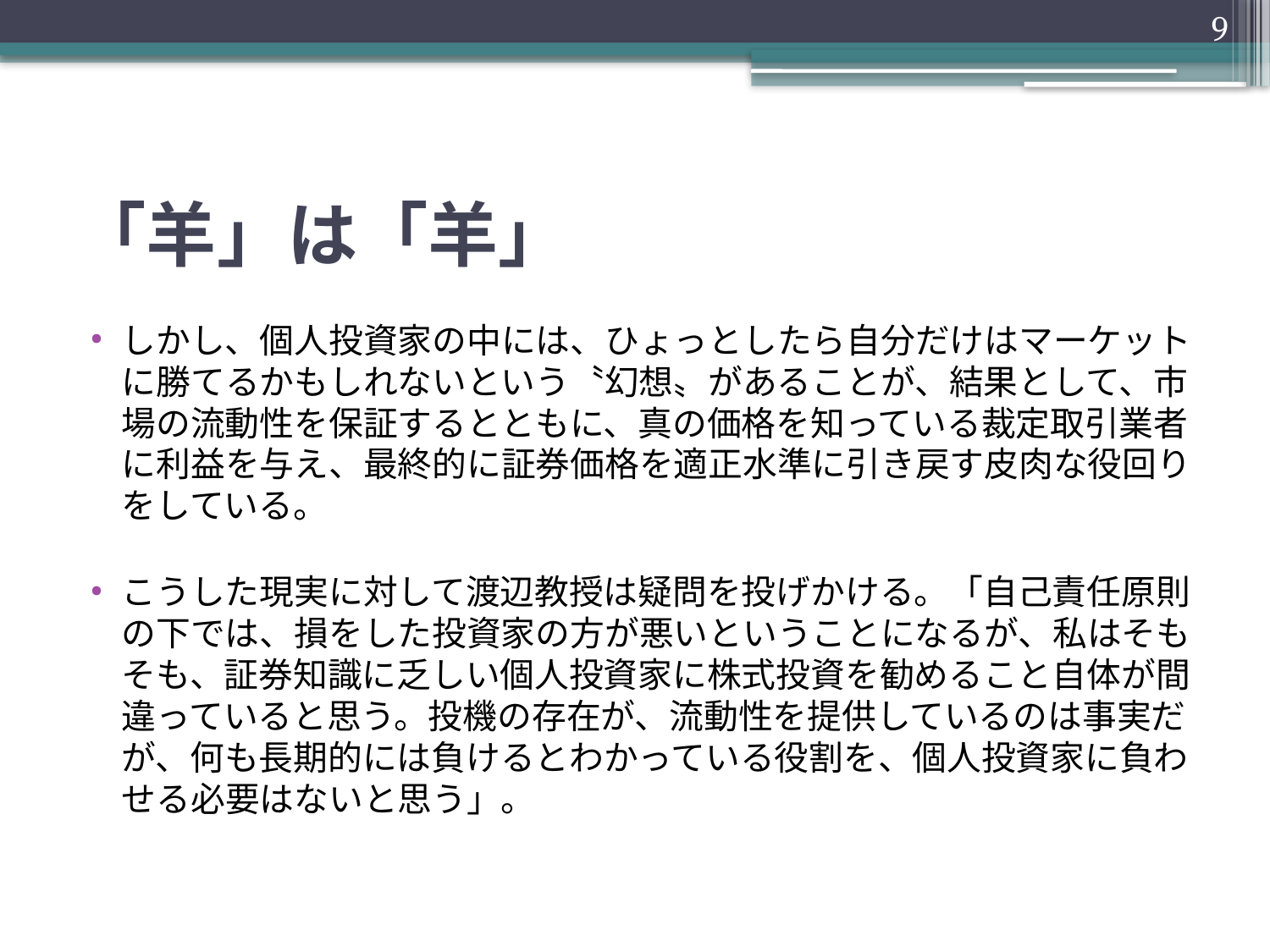

9
# 「羊」は「羊」
しかし、個人投資家の中には、ひょっとしたら自分だけはマーケットに勝てるかもしれないという〝幻想〟があることが、結果として、市場の流動性を保証するとともに、真の価格を知っている裁定取引業者に利益を与え、最終的に証券価格を適正水準に引き戻す皮肉な役回りをしている。
こうした現実に対して渡辺教授は疑問を投げかける。「自己責任原則の下では、損をした投資家の方が悪いということになるが、私はそもそも、証券知識に乏しい個人投資家に株式投資を勧めること自体が間違っていると思う。投機の存在が、流動性を提供しているのは事実だが、何も長期的には負けるとわかっている役割を、個人投資家に負わせる必要はないと思う」。